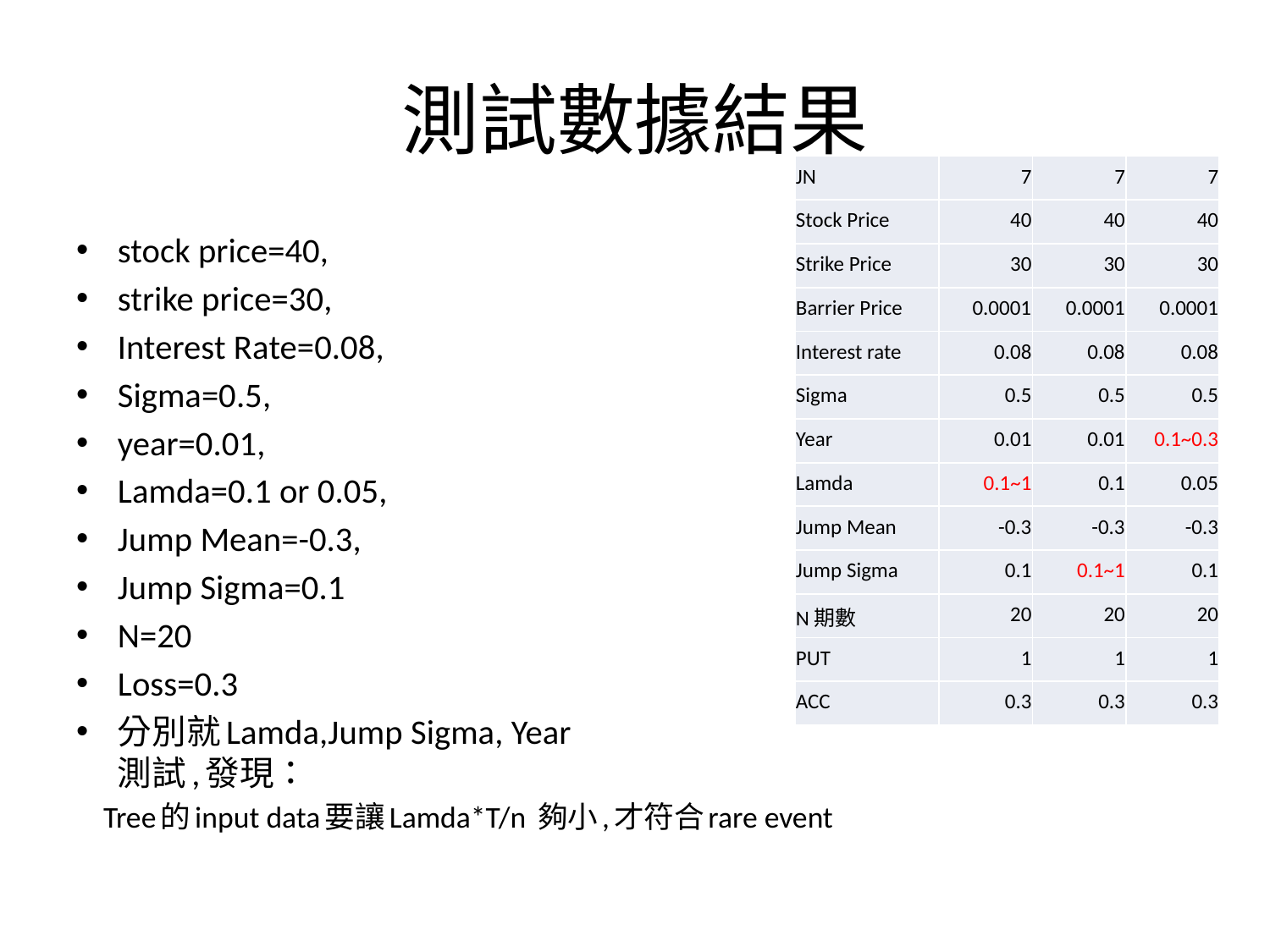

# 測試數據結果
| JN | 7 | 7 | 7 |
| --- | --- | --- | --- |
| Stock Price | 40 | 40 | 40 |
| Strike Price | 30 | 30 | 30 |
| Barrier Price | 0.0001 | 0.0001 | 0.0001 |
| Interest rate | 0.08 | 0.08 | 0.08 |
| Sigma | 0.5 | 0.5 | 0.5 |
| Year | 0.01 | 0.01 | 0.1~0.3 |
| Lamda | 0.1~1 | 0.1 | 0.05 |
| Jump Mean | -0.3 | -0.3 | -0.3 |
| Jump Sigma | 0.1 | 0.1~1 | 0.1 |
| N期數 | 20 | 20 | 20 |
| PUT | 1 | 1 | 1 |
| ACC | 0.3 | 0.3 | 0.3 |
stock price=40,
strike price=30,
Interest Rate=0.08,
Sigma=0.5,
year=0.01,
Lamda=0.1 or 0.05,
Jump Mean=-0.3,
Jump Sigma=0.1
N=20
Loss=0.3
分別就Lamda,Jump Sigma, Year
測試,發現：
    Tree的input data要讓Lamda*T/n 夠小,才符合rare event